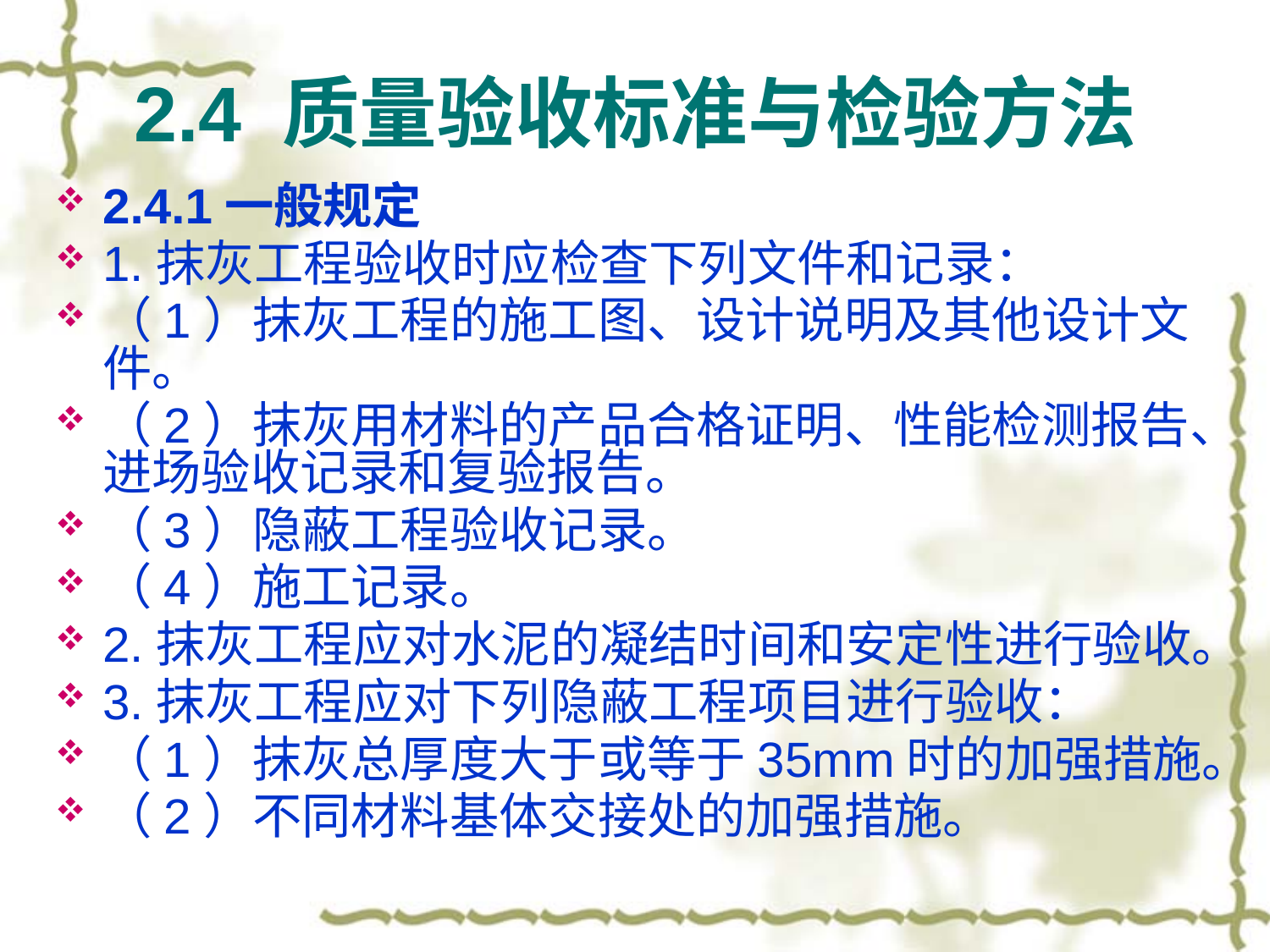

# 2.4 质量验收标准与检验方法
2.4.1一般规定
1.抹灰工程验收时应检查下列文件和记录：
（1）抹灰工程的施工图、设计说明及其他设计文件。
（2）抹灰用材料的产品合格证明、性能检测报告、进场验收记录和复验报告。
（3）隐蔽工程验收记录。
（4）施工记录。
2.抹灰工程应对水泥的凝结时间和安定性进行验收。
3.抹灰工程应对下列隐蔽工程项目进行验收：
（1）抹灰总厚度大于或等于35mm时的加强措施。
（2）不同材料基体交接处的加强措施。